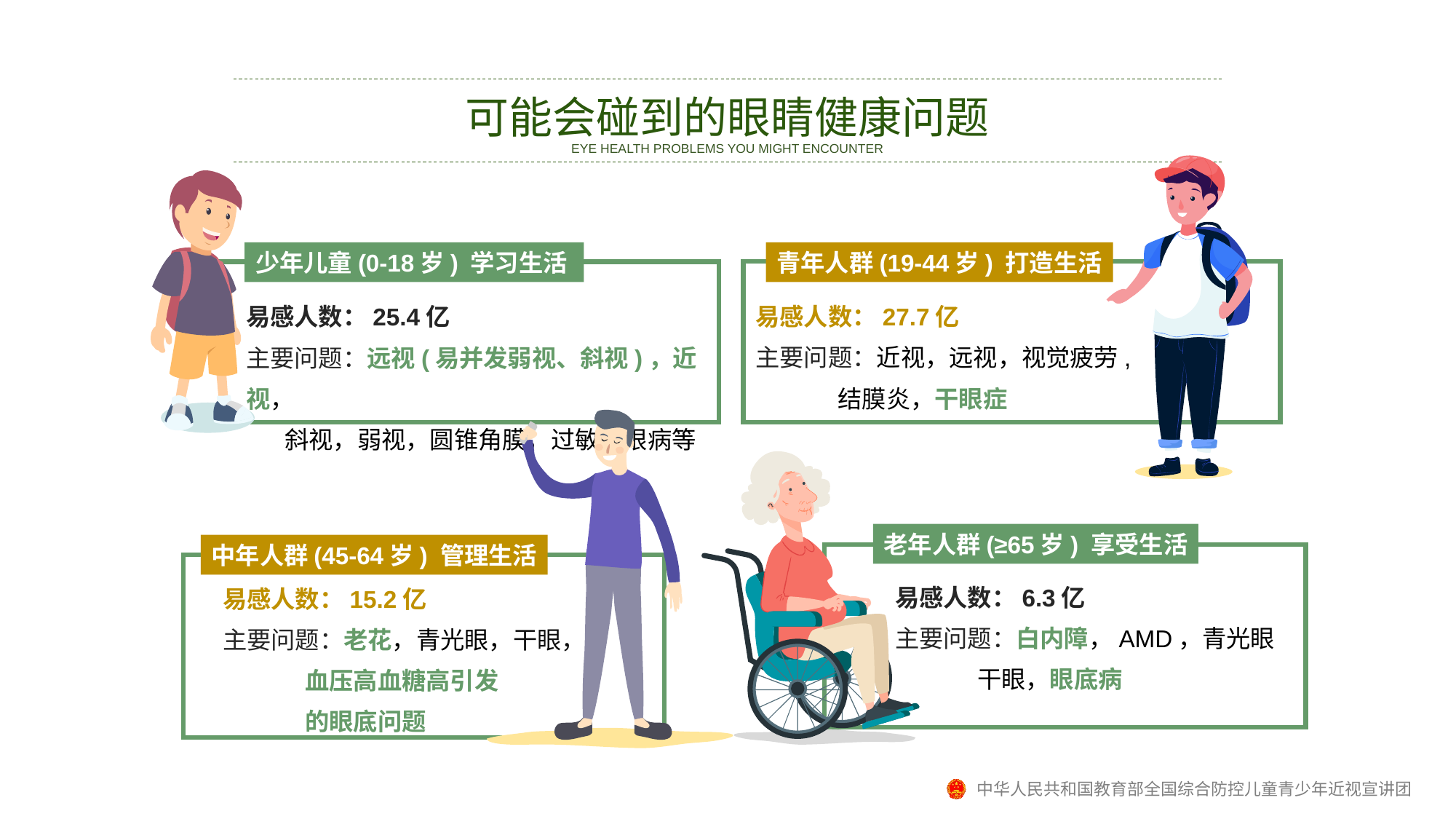

可能会碰到的眼睛健康问题
EYE HEALTH PROBLEMS YOU MIGHT ENCOUNTER

少年儿童(0-18岁) 学习生活

易感人数：25.4亿
主要问题：远视(易并发弱视、斜视)，近视，
      斜视，弱视，圆锥角膜，过敏性眼病等

青年人群(19-44岁) 打造生活

易感人数：27.7亿
主要问题：近视，远视，视觉疲劳,
              结膜炎，干眼症

中年人群(45-64岁) 管理生活

易感人数：15.2亿
主要问题：老花，青光眼，干眼，
              血压高血糖高引发
              的眼底问题

老年人群(≥65岁) 享受生活

易感人数：6.3亿
主要问题：白内障，AMD，青光眼
              干眼，眼底病